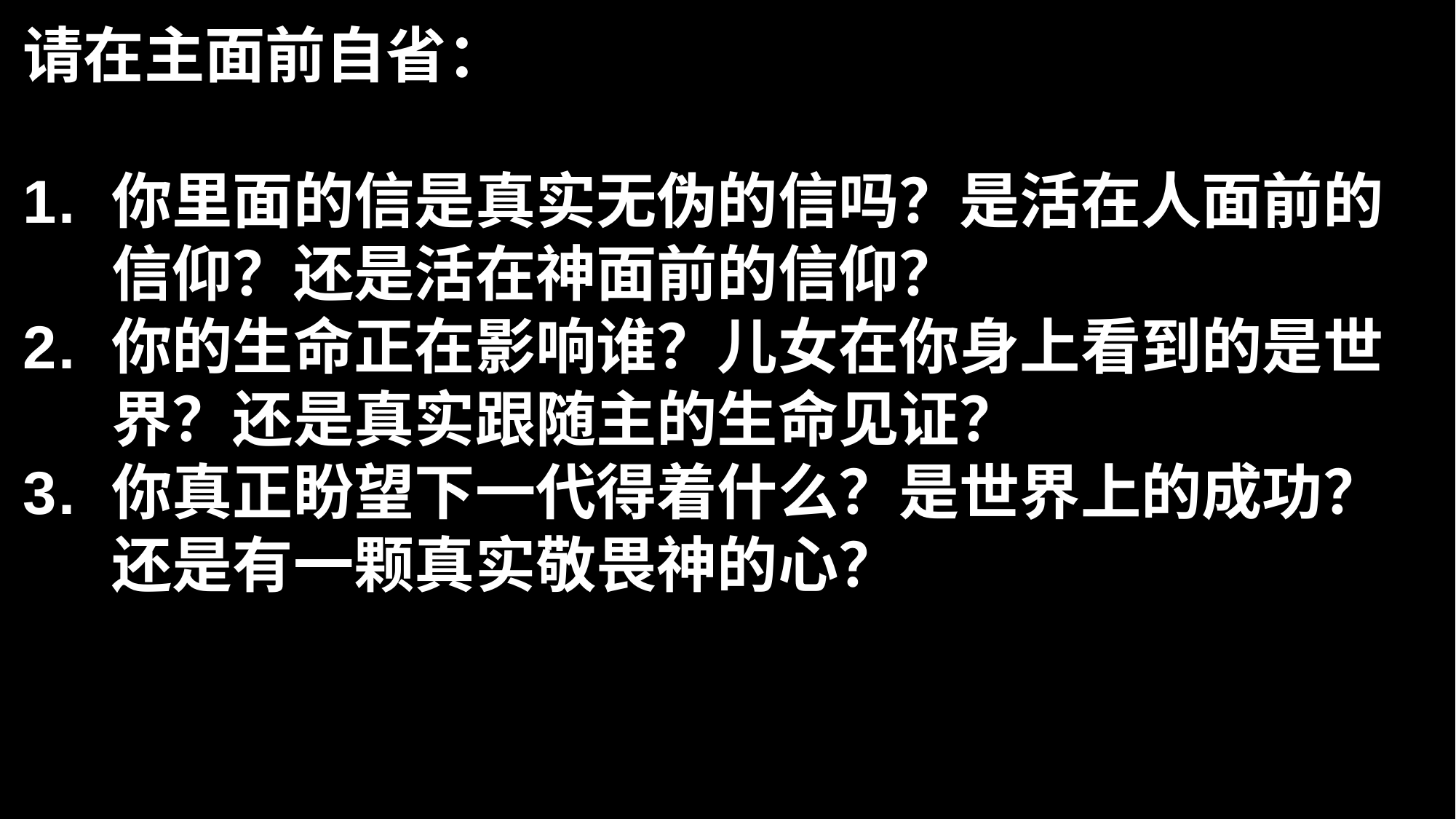

请在主面前自省：

你里面的信是真实无伪的信吗？是活在人面前的信仰？还是活在神面前的信仰？
你的生命正在影响谁？儿女在你身上看到的是世界？还是真实跟随主的生命见证？
你真正盼望下一代得着什么？是世界上的成功？还是有一颗真实敬畏神的心？